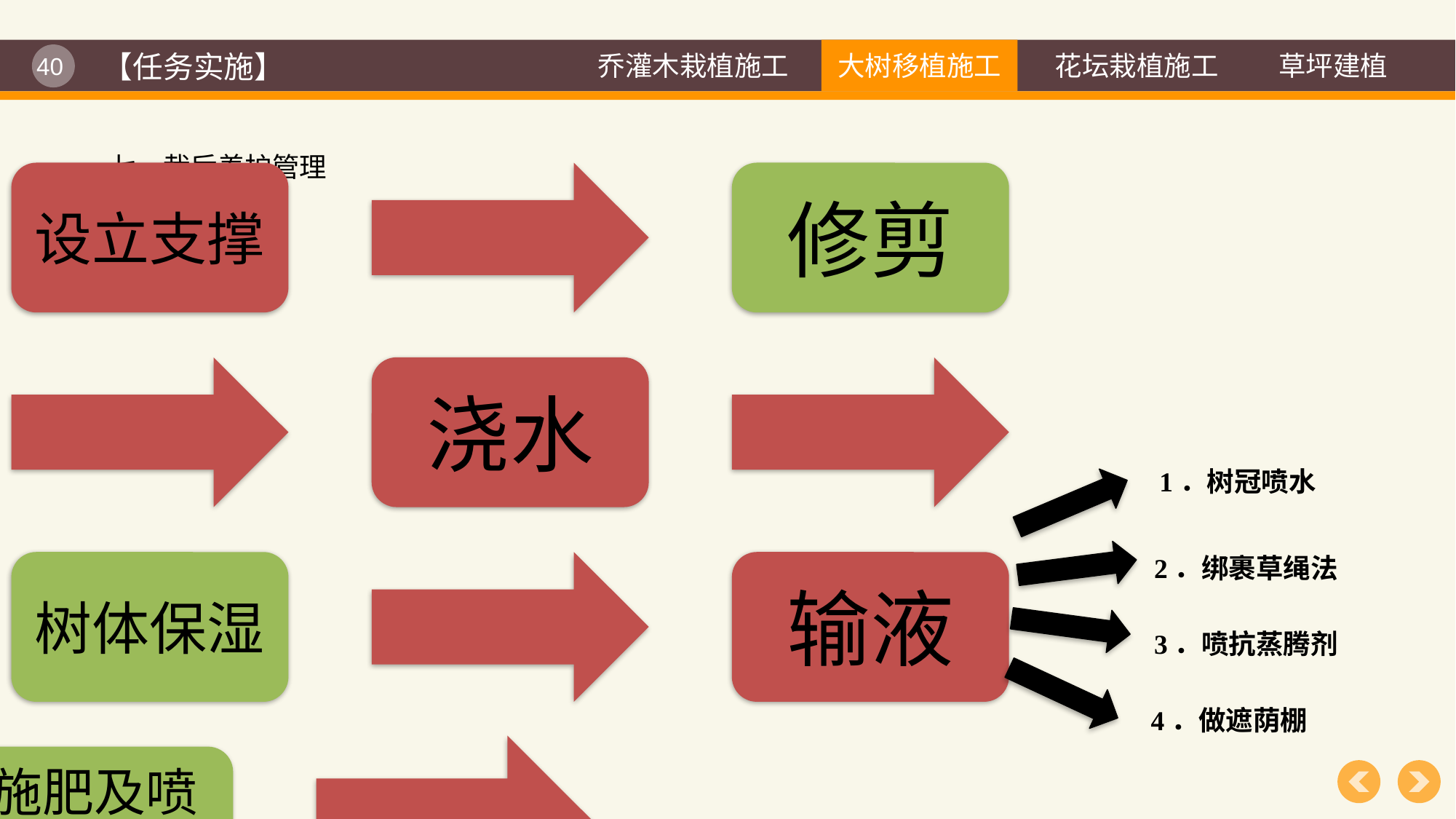

【任务实施】
七、栽后养护管理
设立支撑
修剪
浇水
树体保湿
输液
1．树冠喷水

2．绑裹草绳法

3．喷抗蒸腾剂

4．做遮荫棚